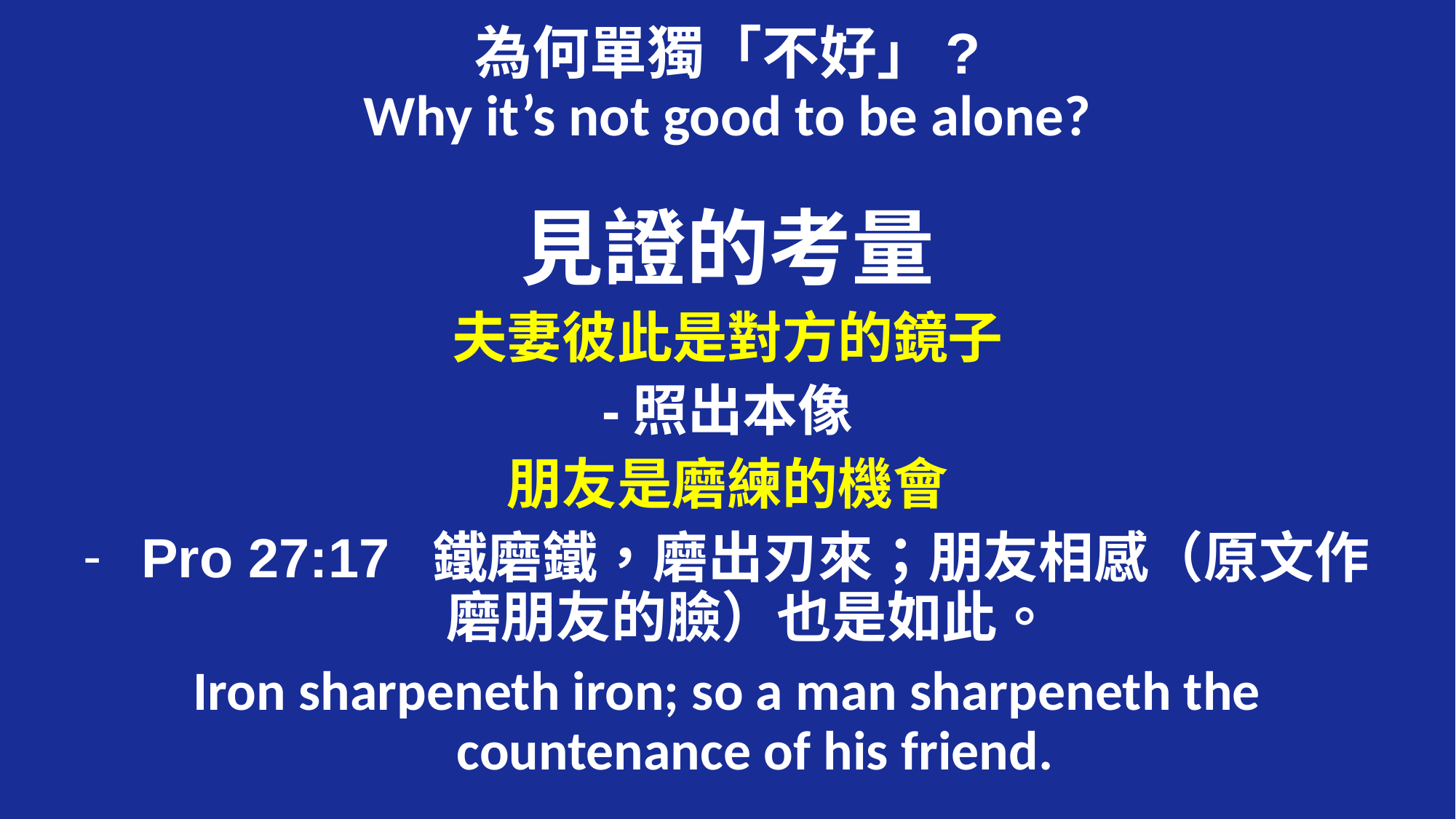

# 為何單獨「不好」? Why it’s not good to be alone?
見證的考量
夫妻彼此是對方的鏡子
-照出本像
朋友是磨練的機會
Pro 27:17  鐵磨鐵，磨出刃來；朋友相感（原文作磨朋友的臉）也是如此。
Iron sharpeneth iron; so a man sharpeneth the countenance of his friend.